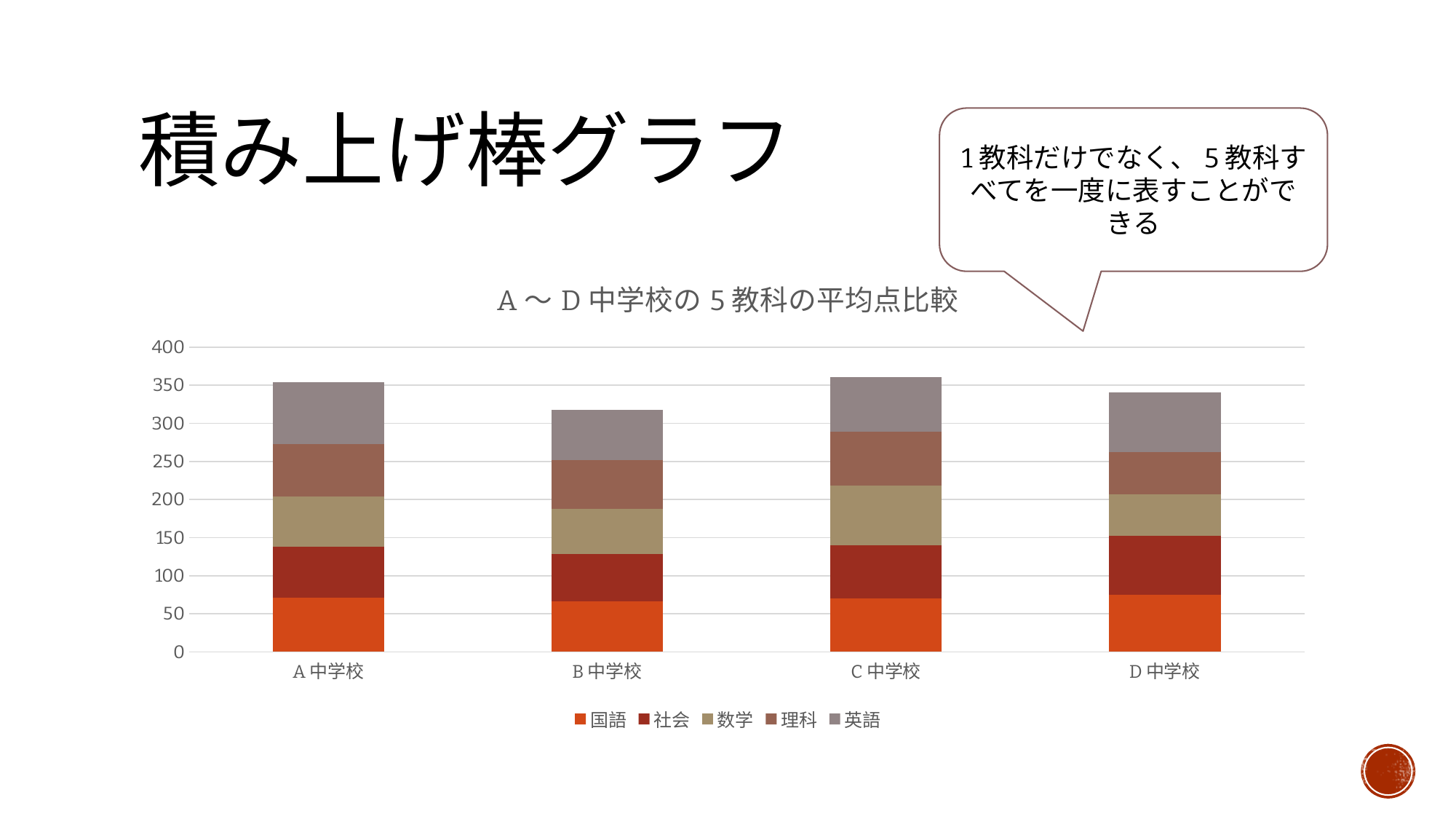

# 積み上げ棒グラフ
1教科だけでなく、5教科すべてを一度に表すことができる

### Chart: A～D中学校の5教科の平均点比較

| Category | 国語 | 社会 | 数学 | 理科 | 英語 |
|---|---|---|---|---|---|
| A中学校 | 71.0 | 67.0 | 66.0 | 69.0 | 81.0 |
| B中学校 | 66.0 | 62.0 | 60.0 | 64.0 | 66.0 |
| C中学校 | 70.0 | 70.0 | 78.0 | 71.0 | 72.0 |
| D中学校 | 75.0 | 77.0 | 55.0 | 55.0 | 79.0 |